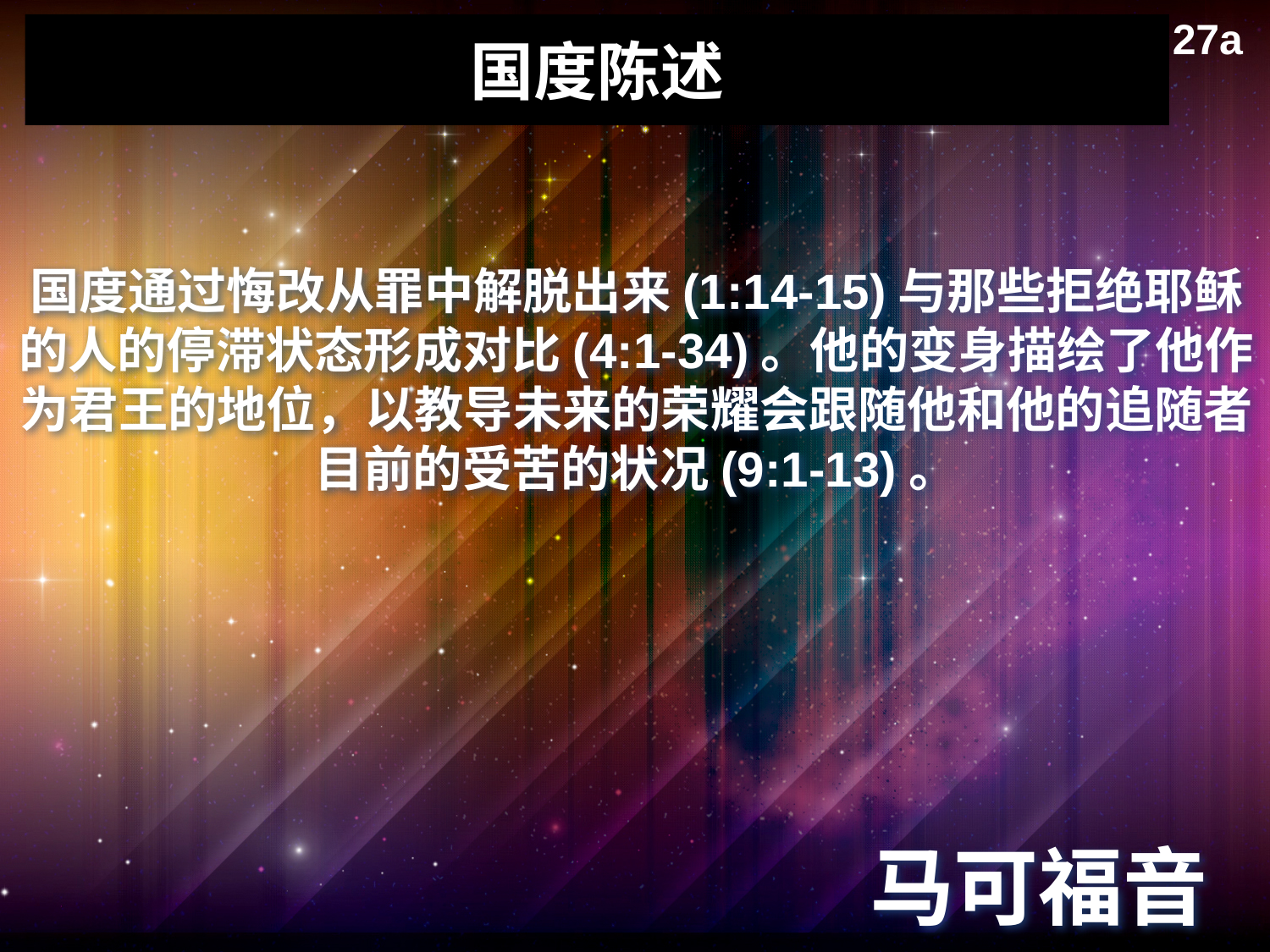

27a
# 国度陈述

国度通过悔改从罪中解脱出来(1:14-15)与那些拒绝耶稣的人的停滞状态形成对比(4:1-34)。他的变身描绘了他作为君王的地位，以教导未来的荣耀会跟随他和他的追随者目前的受苦的状况(9:1-13)。
马可福音